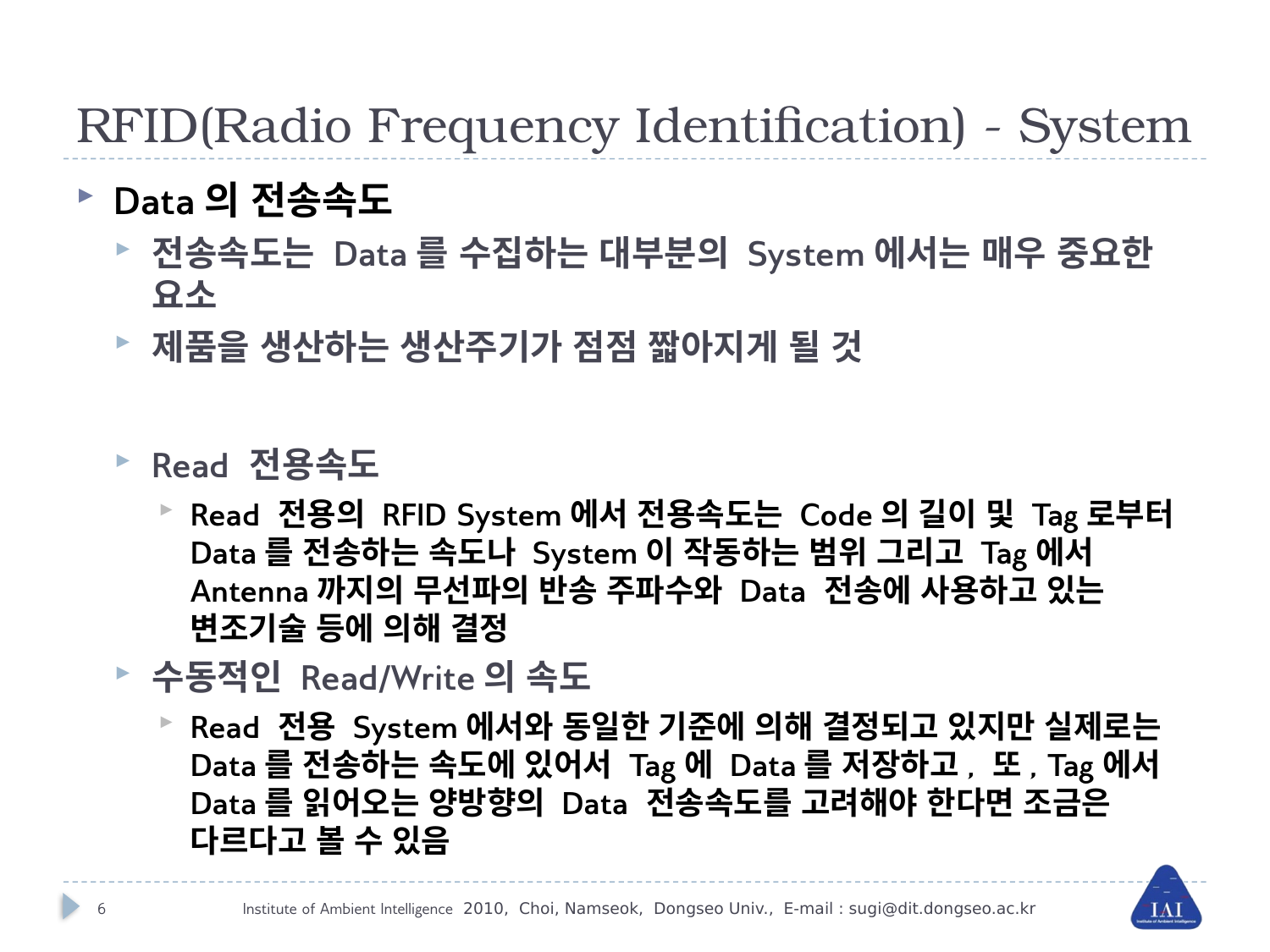

# RFID(Radio Frequency Identification) - System
Data의 전송속도
전송속도는 Data를 수집하는 대부분의 System에서는 매우 중요한 요소
제품을 생산하는 생산주기가 점점 짧아지게 될 것

Read 전용속도
Read 전용의 RFID System에서 전용속도는 Code의 길이 및 Tag로부터 Data를 전송하는 속도나 System이 작동하는 범위 그리고 Tag에서 Antenna까지의 무선파의 반송 주파수와 Data 전송에 사용하고 있는 변조기술 등에 의해 결정
수동적인 Read/Write의 속도
Read 전용 System에서와 동일한 기준에 의해 결정되고 있지만 실제로는 Data를 전송하는 속도에 있어서 Tag에 Data를 저장하고, 또, Tag에서 Data를 읽어오는 양방향의 Data 전송속도를 고려해야 한다면 조금은 다르다고 볼 수 있음